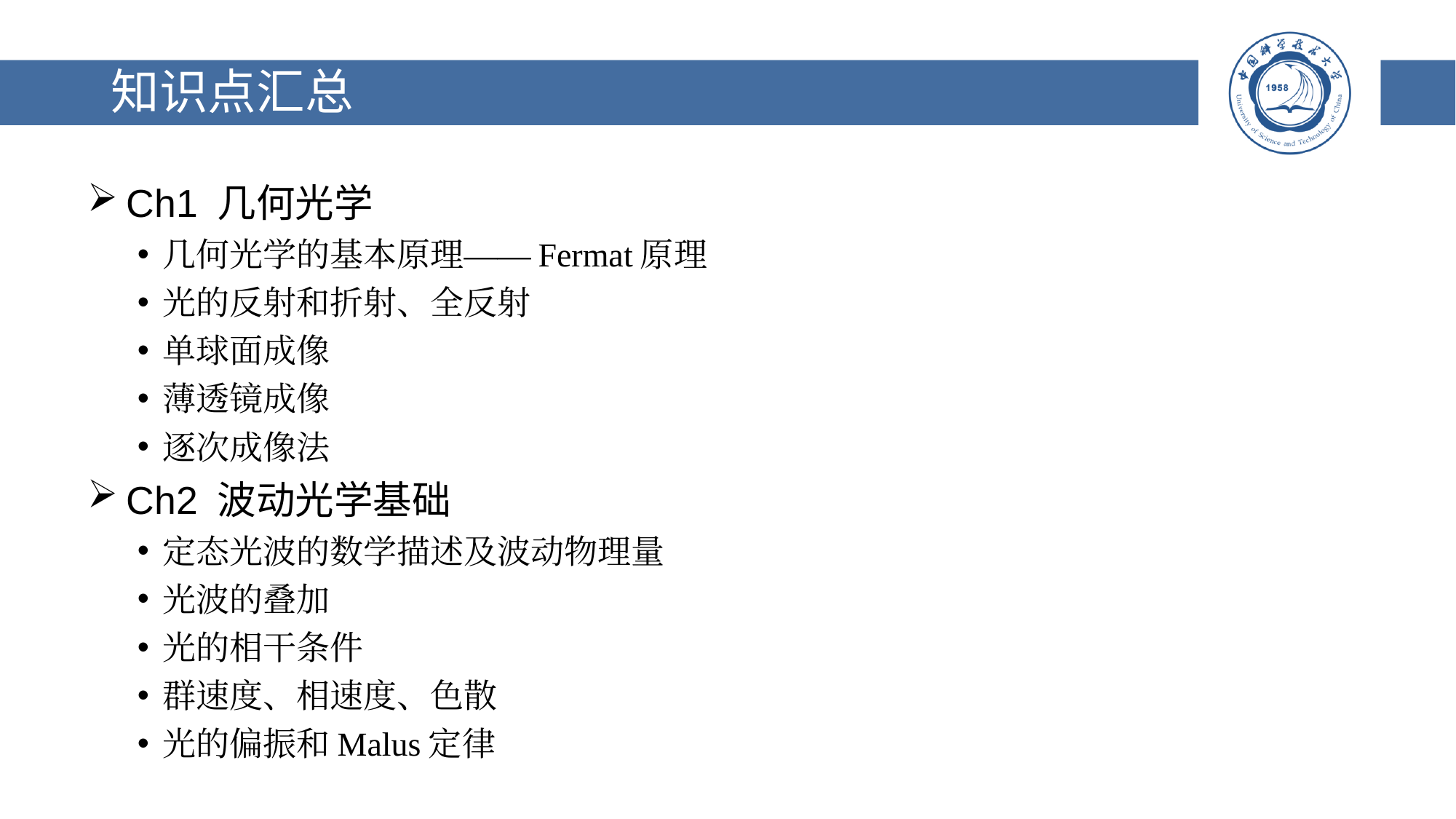

# 知识点汇总
 Ch1 几何光学
几何光学的基本原理——Fermat原理
光的反射和折射、全反射
单球面成像
薄透镜成像
逐次成像法
 Ch2 波动光学基础
定态光波的数学描述及波动物理量
光波的叠加
光的相干条件
群速度、相速度、色散
光的偏振和Malus定律